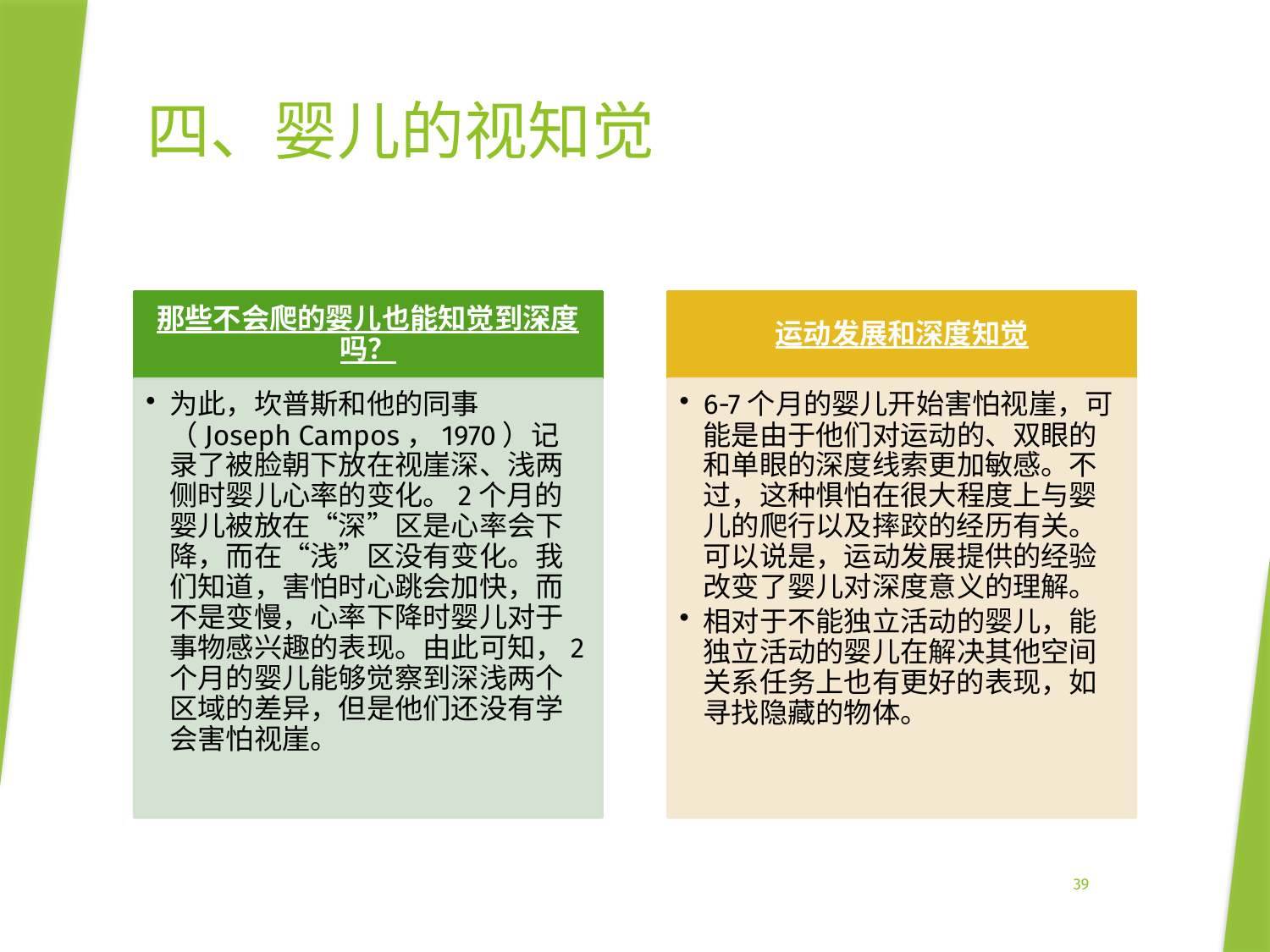

四、婴儿的视知觉
那些不会爬的婴儿也能知觉到深度吗？
为此，坎普斯和他的同事（Joseph Campos，1970）记录了被脸朝下放在视崖深、浅两侧时婴儿心率的变化。2个月的婴儿被放在“深”区是心率会下降，而在“浅”区没有变化。我们知道，害怕时心跳会加快，而不是变慢，心率下降时婴儿对于事物感兴趣的表现。由此可知，2个月的婴儿能够觉察到深浅两个区域的差异，但是他们还没有学会害怕视崖。
运动发展和深度知觉
6-7个月的婴儿开始害怕视崖，可能是由于他们对运动的、双眼的和单眼的深度线索更加敏感。不过，这种惧怕在很大程度上与婴儿的爬行以及摔跤的经历有关。可以说是，运动发展提供的经验改变了婴儿对深度意义的理解。
相对于不能独立活动的婴儿，能独立活动的婴儿在解决其他空间关系任务上也有更好的表现，如寻找隐藏的物体。

39